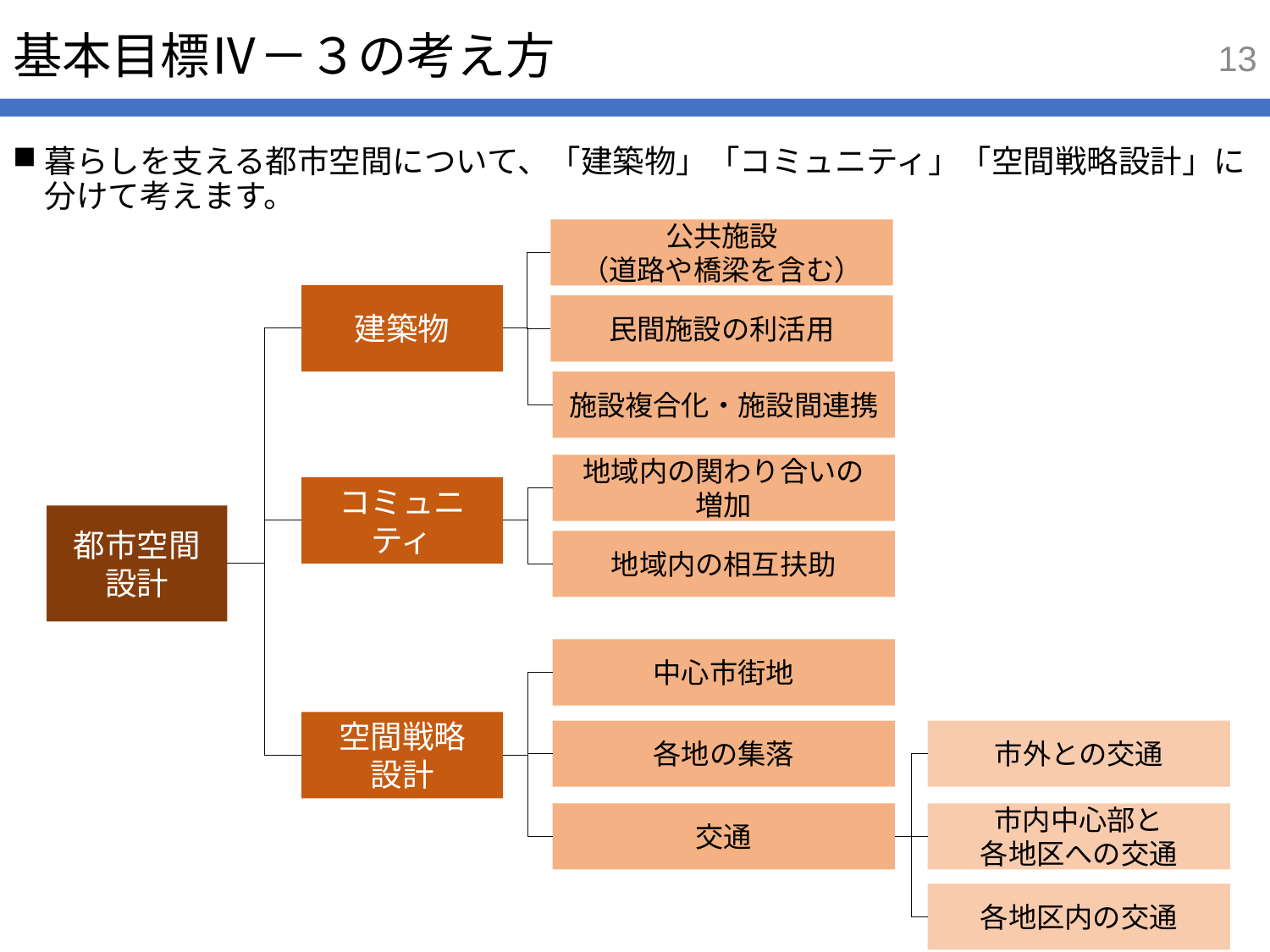

13
# 基本目標Ⅳ－３の考え方
暮らしを支える都市空間について、「建築物」「コミュニティ」「空間戦略設計」に分けて考えます。
公共施設
（道路や橋梁を含む）
建築物
民間施設の利活用
施設複合化・施設間連携
地域内の関わり合いの
増加
コミュニティ
都市空間
設計
地域内の相互扶助
中心市街地
空間戦略
設計
各地の集落
市外との交通
交通
市内中心部と
各地区への交通
各地区内の交通